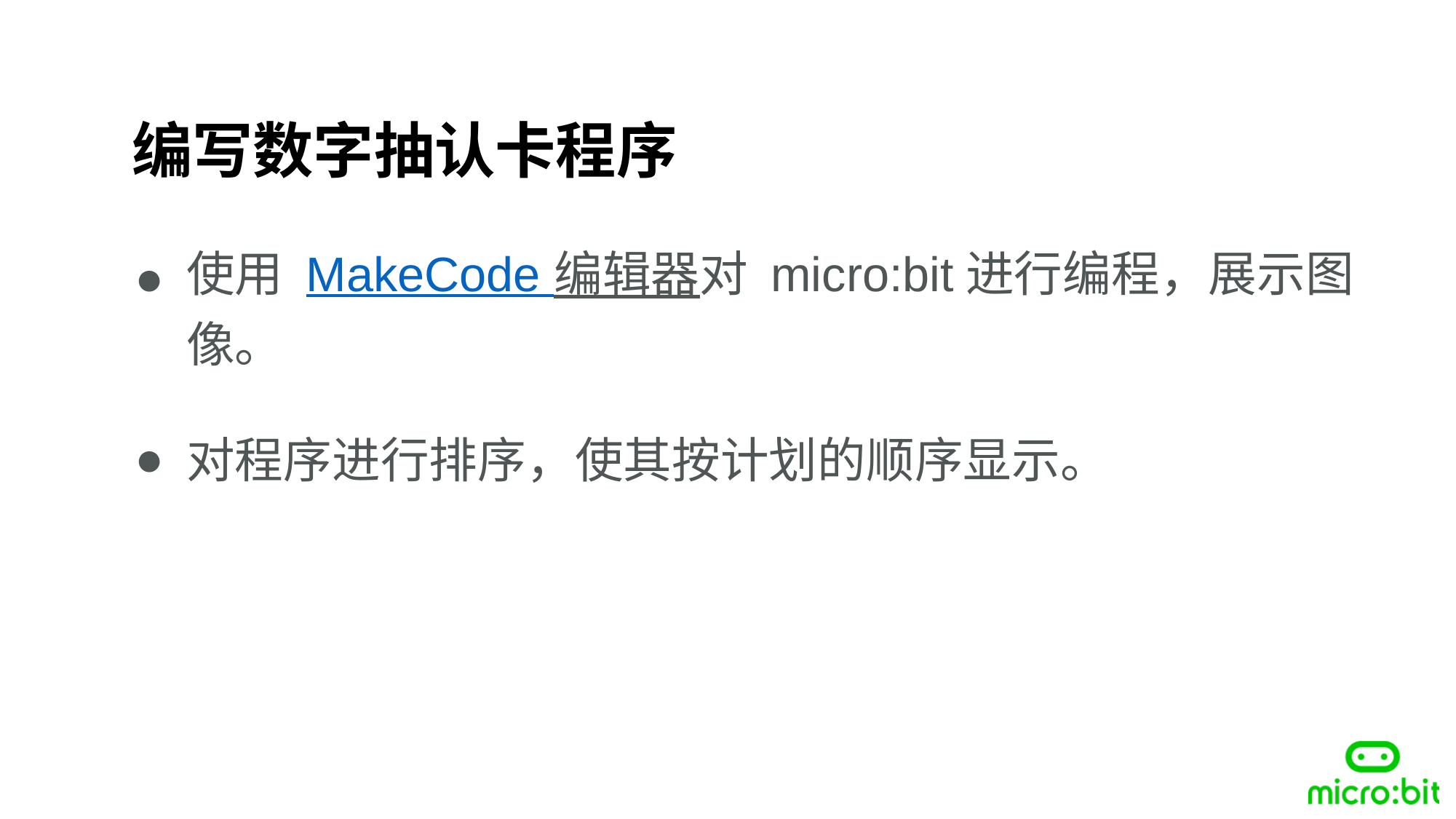

编写数字抽认卡程序

使用 MakeCode 编辑器对 micro:bit进行编程，展示图像。

对程序进行排序，使其按计划的顺序显示。